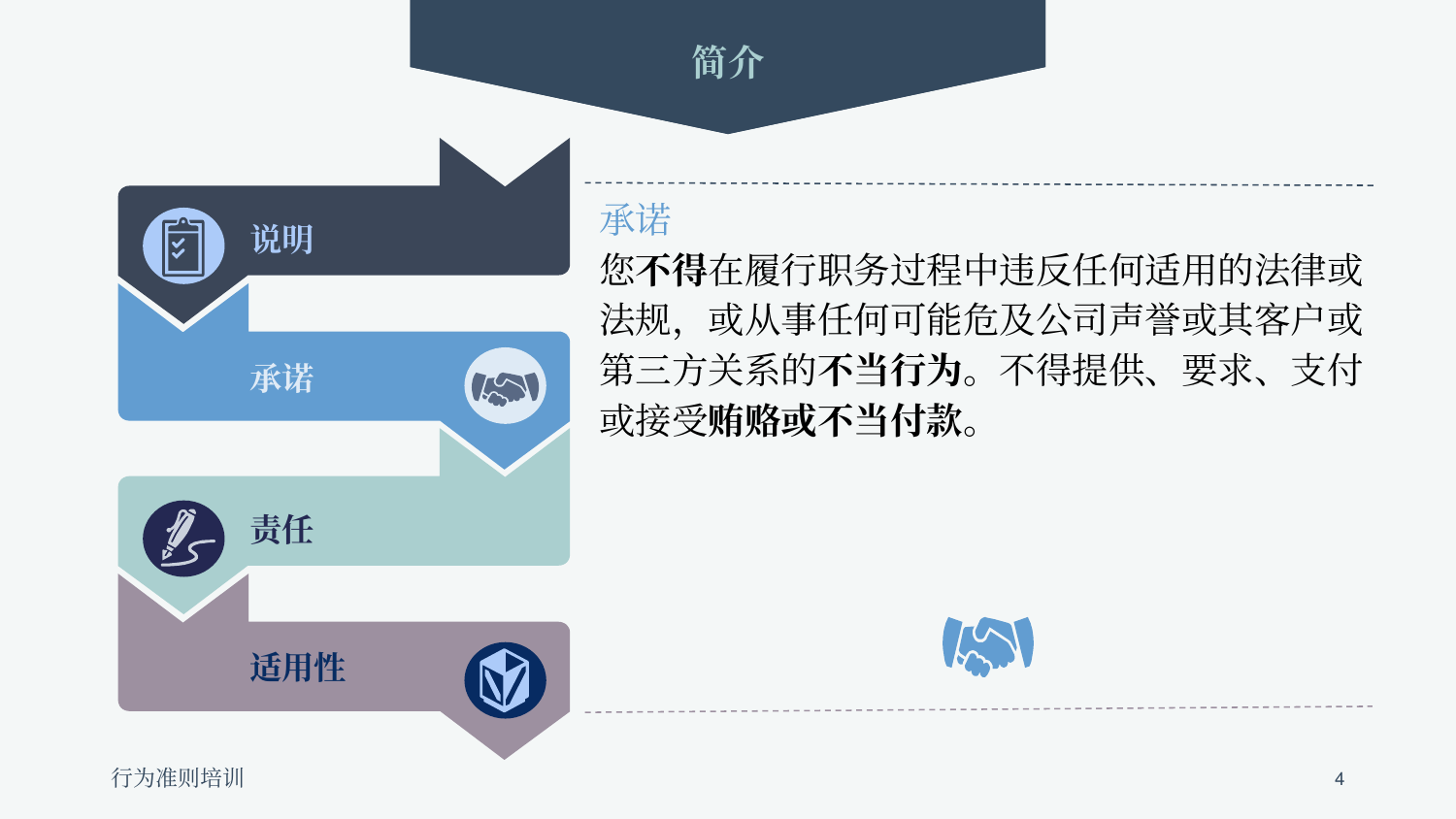

简介

说明

承诺

责任

适用性
承诺
您不得在履行职务过程中违反任何适用的法律或法规，或从事任何可能危及公司声誉或其客户或第三方关系的不当行为。不得提供、要求、支付或接受贿赂或不当付款。

4